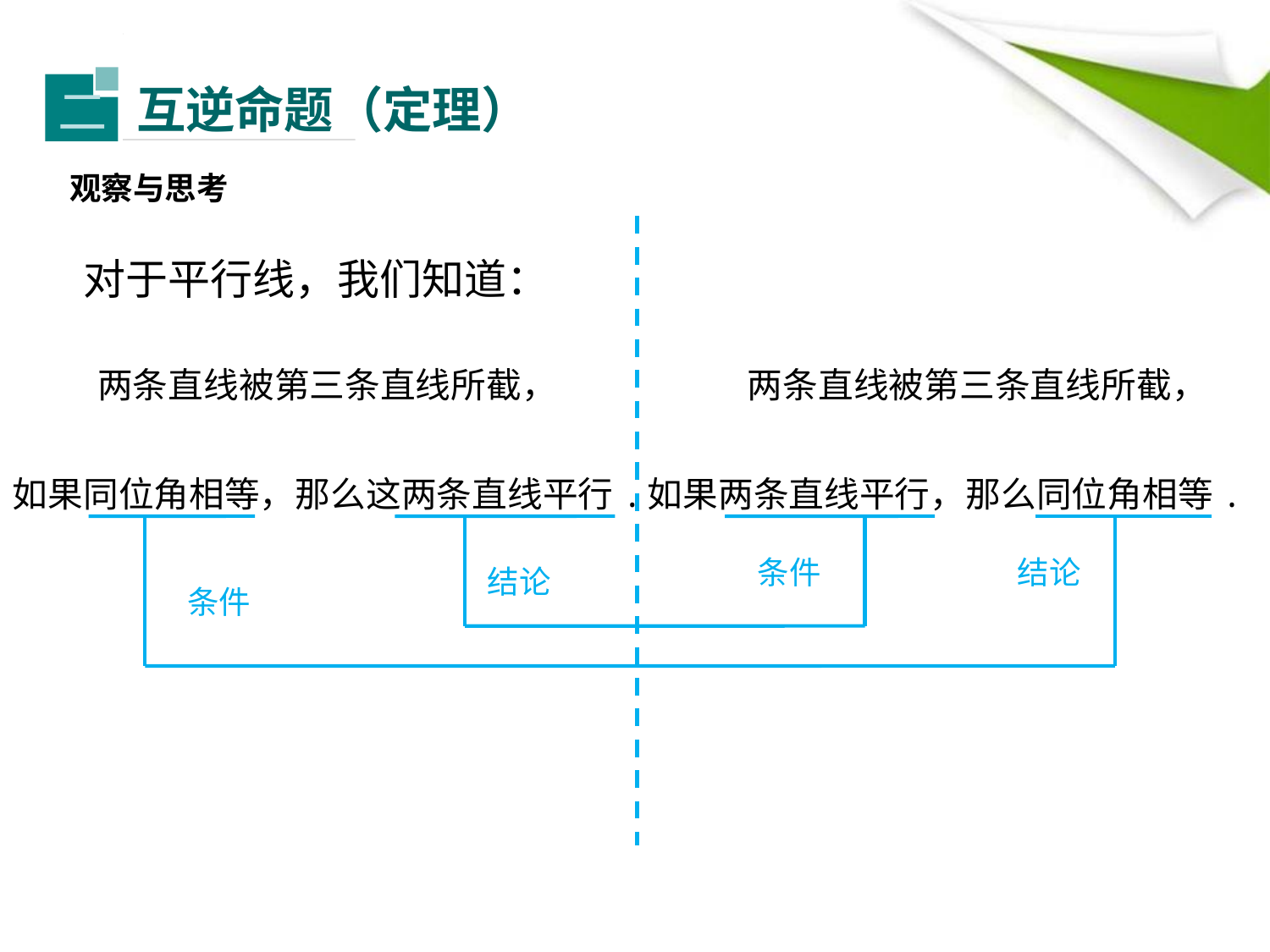

互逆命题（定理）
二

观察与思考
对于平行线，我们知道：
两条直线被第三条直线所截，
两条直线被第三条直线所截，
如果同位角相等，那么这两条直线平行.
如果两条直线平行，那么同位角相等.
条件
结论
结论
条件